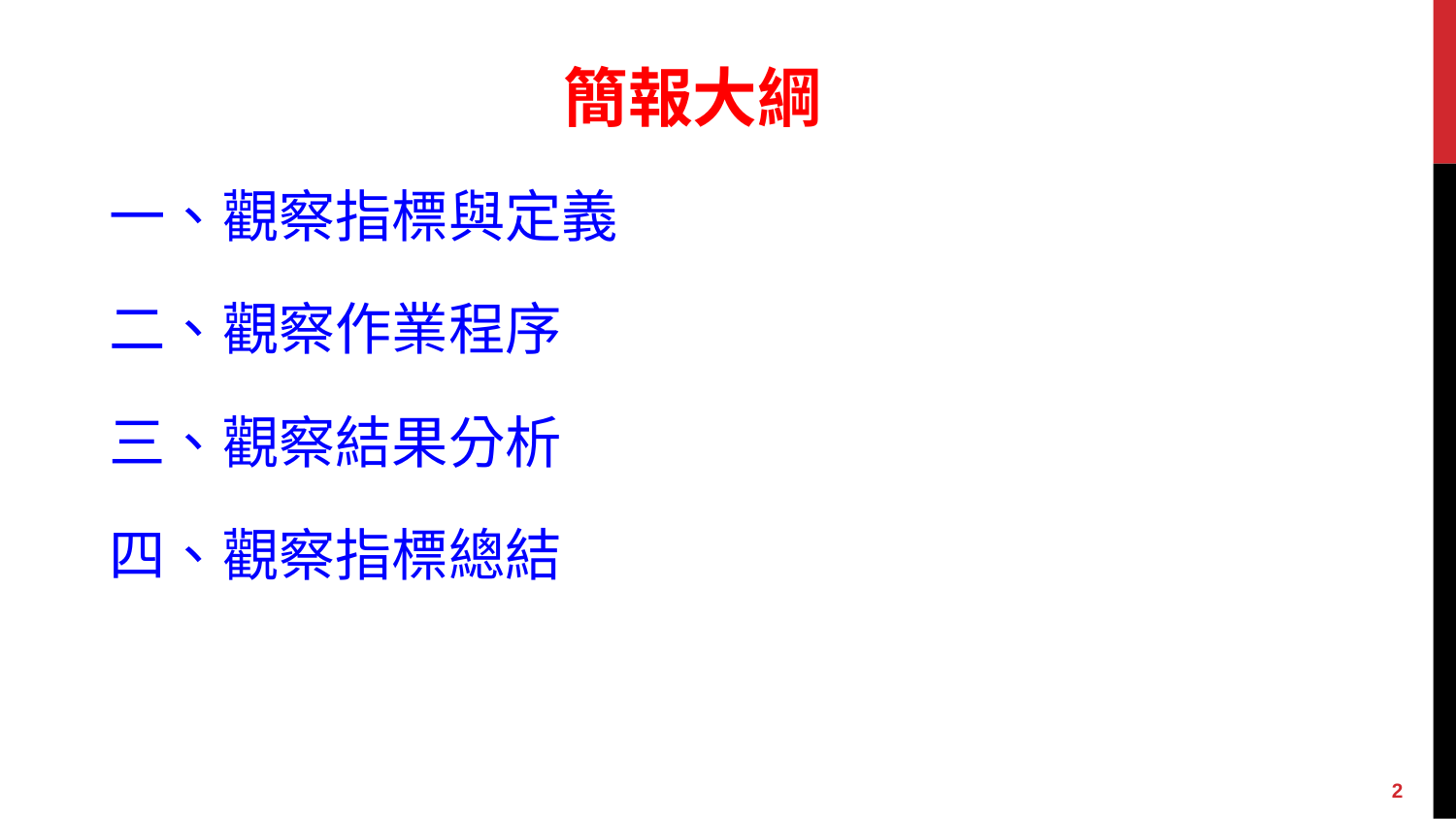

# 簡報大綱
一、觀察指標與定義

二、觀察作業程序

三、觀察結果分析

四、觀察指標總結

2